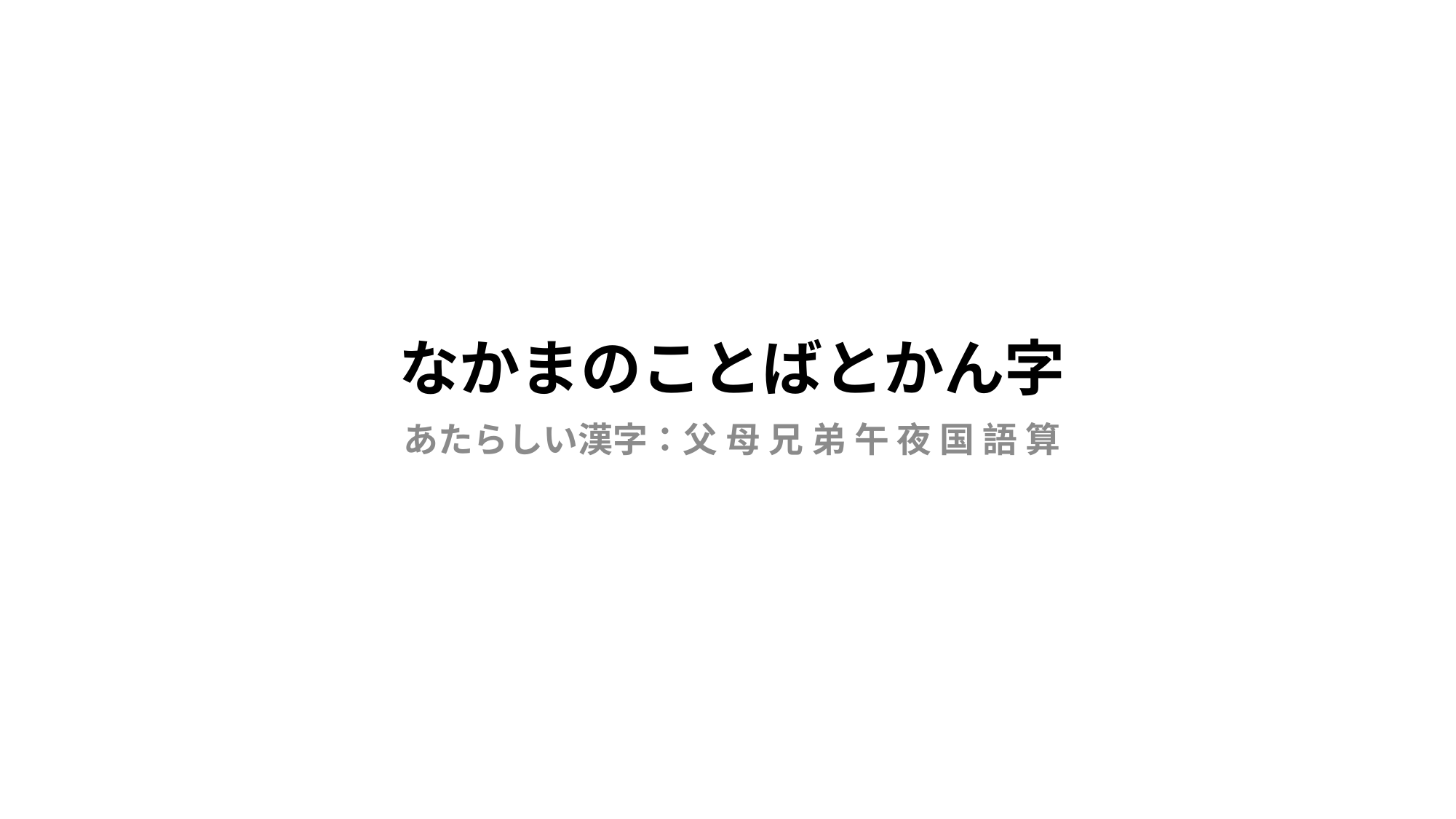

# なかまのことばとかん字
あたらしい漢字：父 母 兄 弟 午 夜 国 語 算